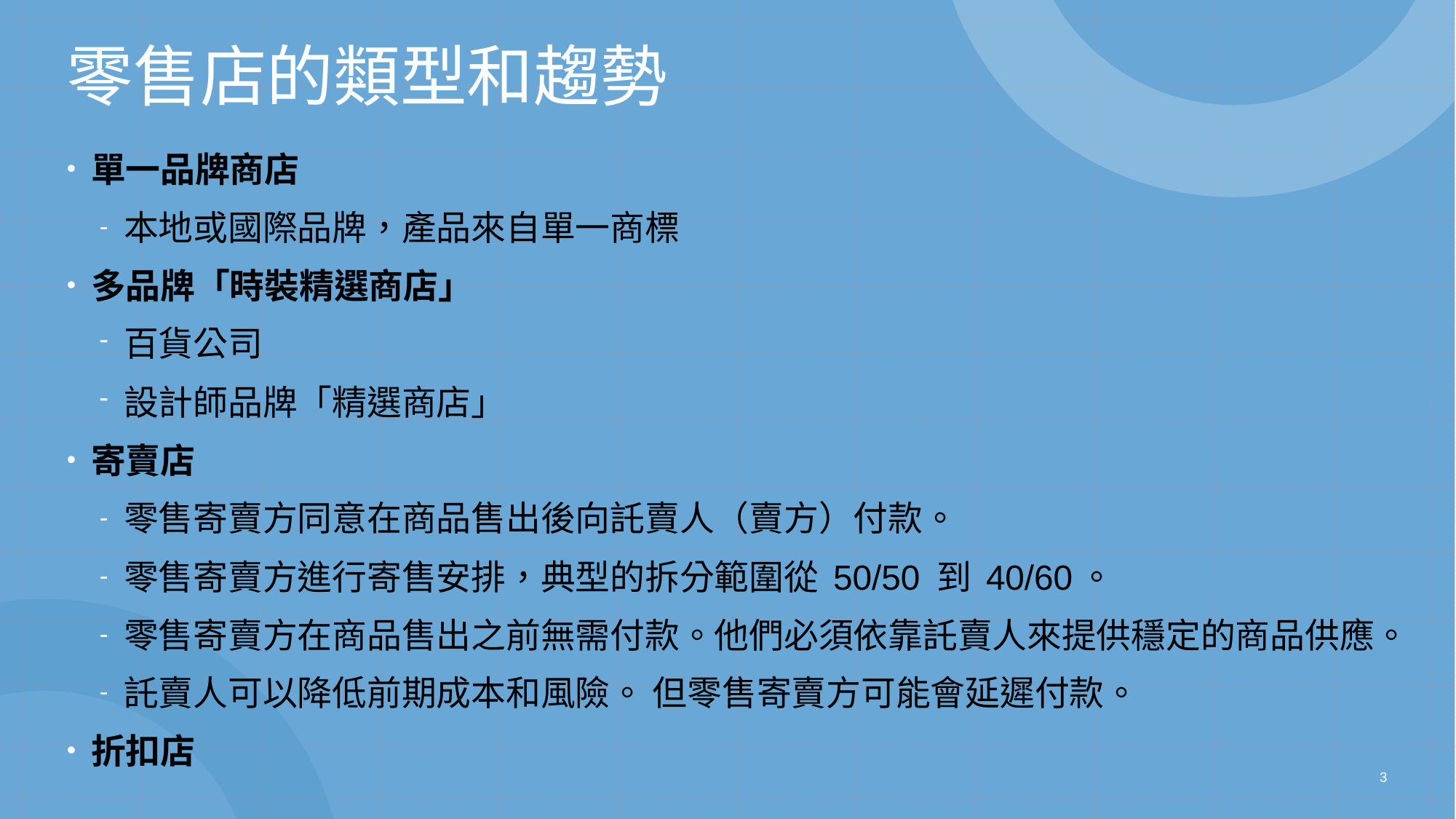

# 零售店的類型和趨勢
單一品牌商店
本地或國際品牌，產品來自單一商標
多品牌「時裝精選商店」
百貨公司
設計師品牌「精選商店」
寄賣店
零售寄賣方同意在商品售出後向託賣人（賣方）付款。
零售寄賣方進行寄售安排，典型的拆分範圍從 50/50 到 40/60。
零售寄賣方在商品售出之前無需付款。他們必須依靠託賣人來提供穩定的商品供應。
託賣人可以降低前期成本和風險。 但零售寄賣方可能會延遲付款。
折扣店
3